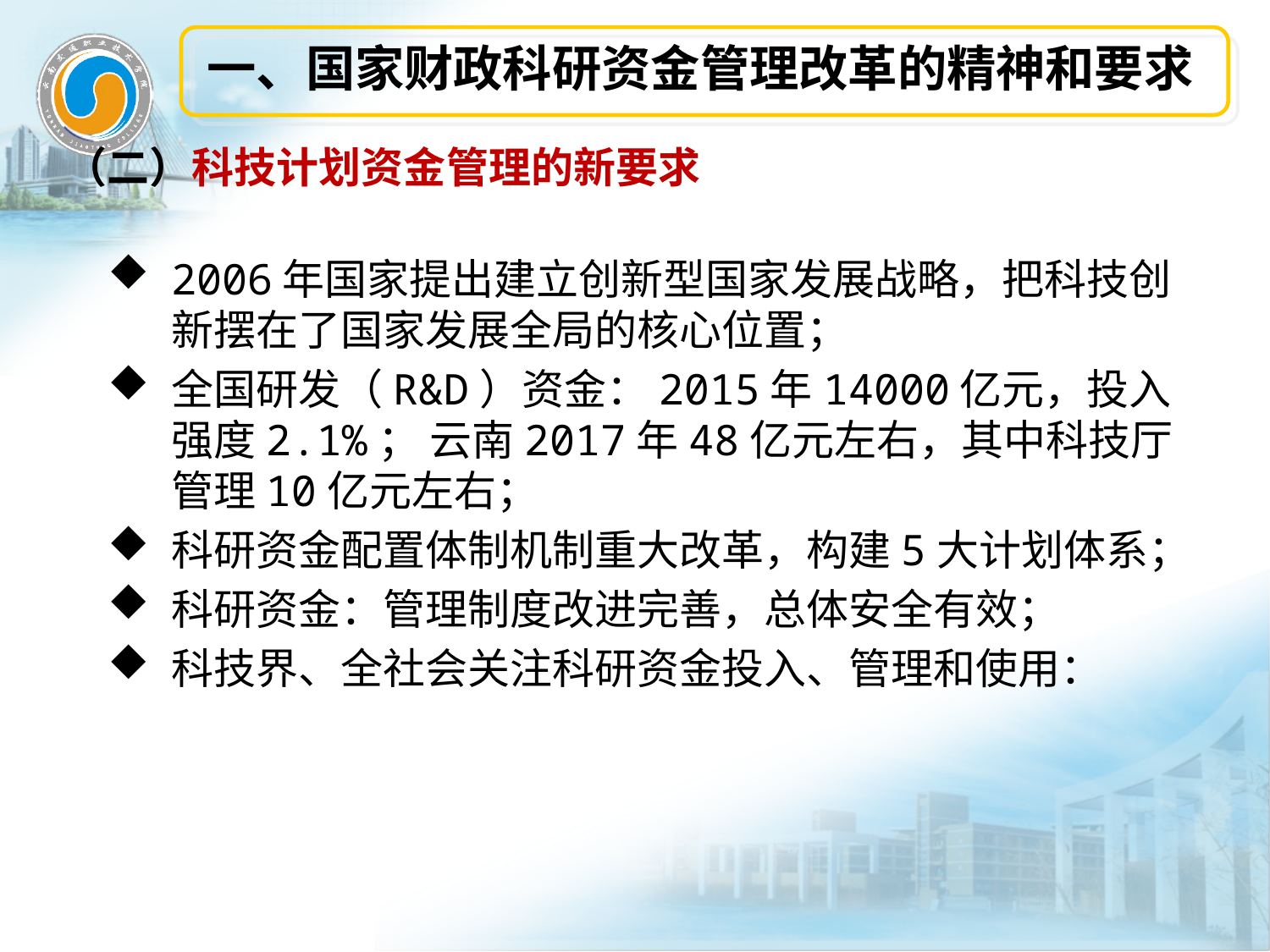

一、国家财政科研资金管理改革的精神和要求
（二）科技计划资金管理的新要求
2006年国家提出建立创新型国家发展战略，把科技创新摆在了国家发展全局的核心位置；
全国研发（R&D）资金：2015年14000亿元，投入强度2.1%； 云南2017年48亿元左右，其中科技厅管理10亿元左右；
科研资金配置体制机制重大改革，构建5大计划体系；
科研资金：管理制度改进完善，总体安全有效；
科技界、全社会关注科研资金投入、管理和使用：